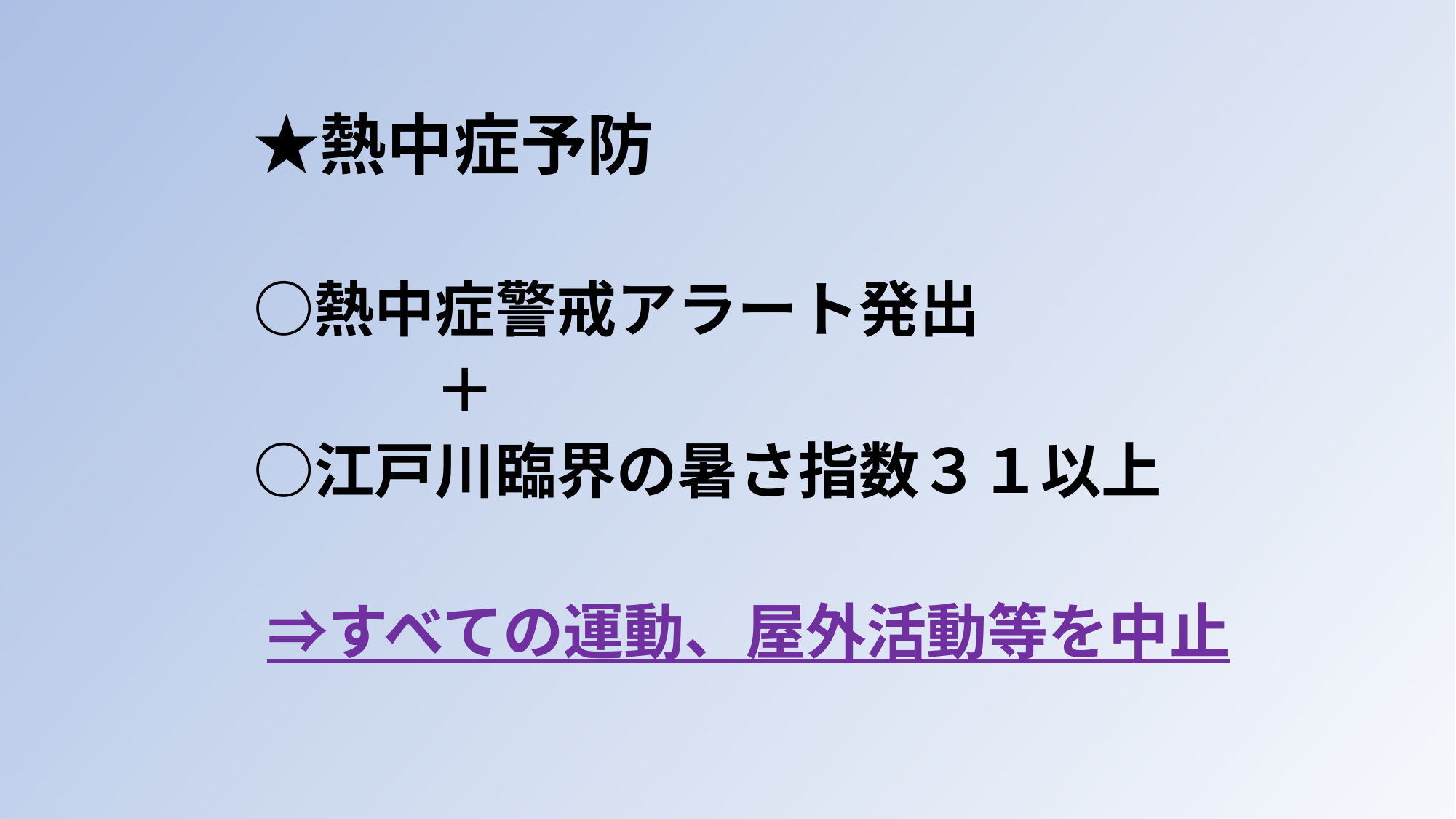

★熱中症予防

　○熱中症警戒アラート発出
　　　　＋
　○江戸川臨界の暑さ指数３１以上

　 ⇒すべての運動、屋外活動等を中止